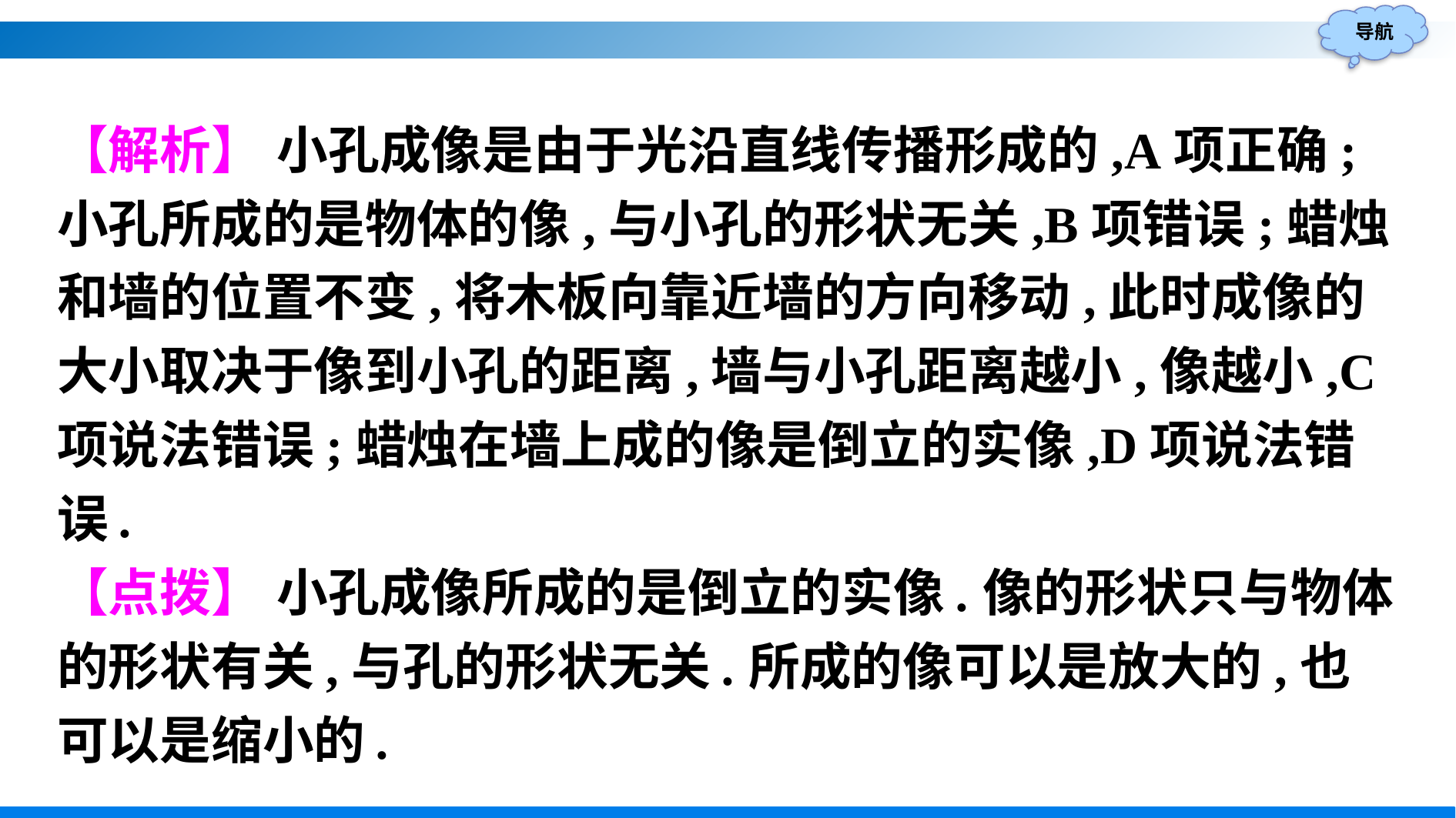

【解析】 小孔成像是由于光沿直线传播形成的,A项正确;小孔所成的是物体的像,与小孔的形状无关,B项错误;蜡烛和墙的位置不变,将木板向靠近墙的方向移动,此时成像的大小取决于像到小孔的距离,墙与小孔距离越小,像越小,C项说法错误;蜡烛在墙上成的像是倒立的实像,D项说法错误.
【点拨】 小孔成像所成的是倒立的实像.像的形状只与物体的形状有关,与孔的形状无关.所成的像可以是放大的,也可以是缩小的.